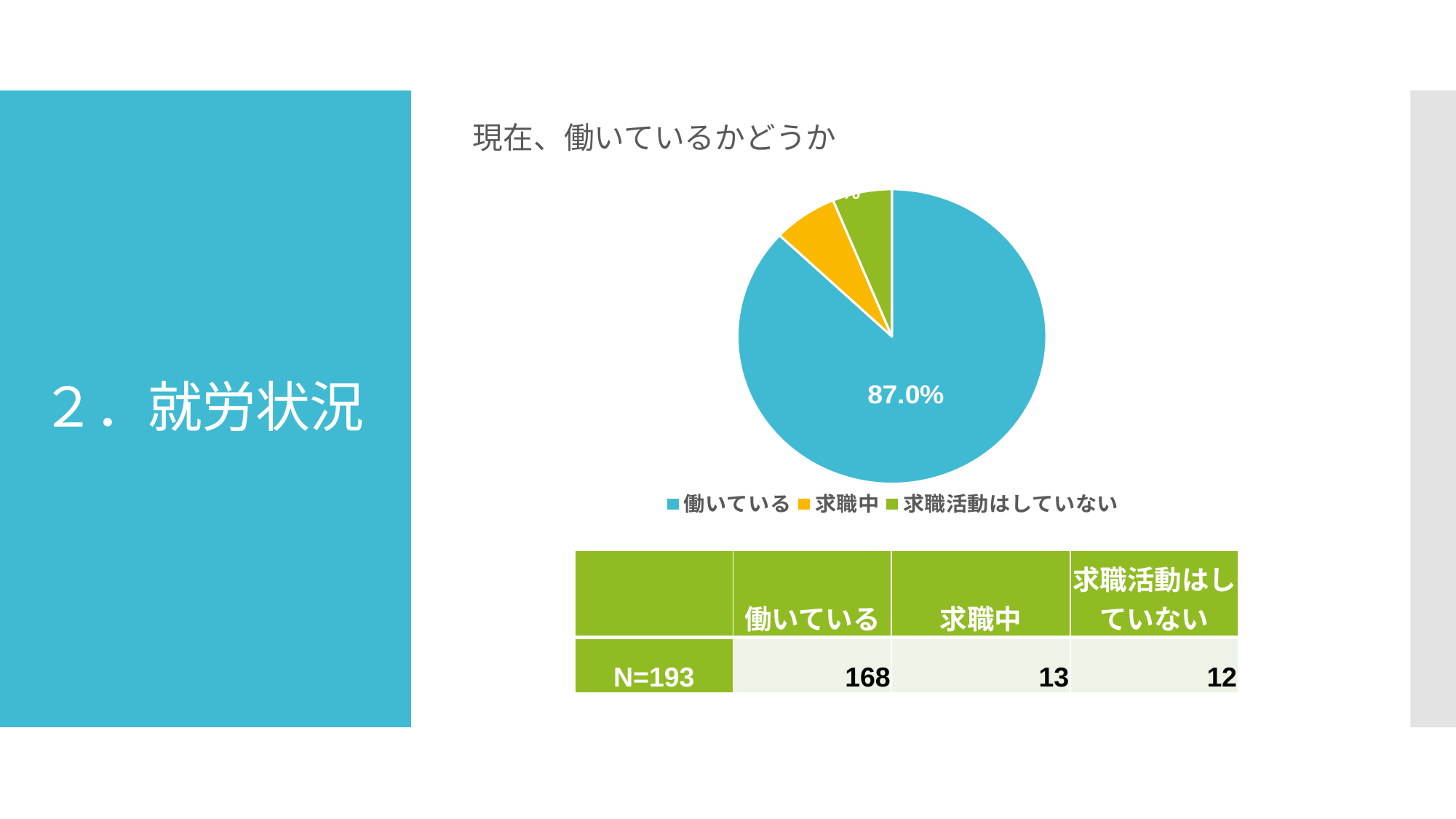

現在、働いているかどうか
# ２．就労状況

### Chart

| Category |  |
|---|---|
| 働いている | 0.8704663212435233 |
| 求職中 | 0.06735751295336788 |
| 求職活動はしていない | 0.06217616580310881 |
|  | 働いている | 求職中 | 求職活動はしていない |
| --- | --- | --- | --- |
| N=193 | 168 | 13 | 12 |